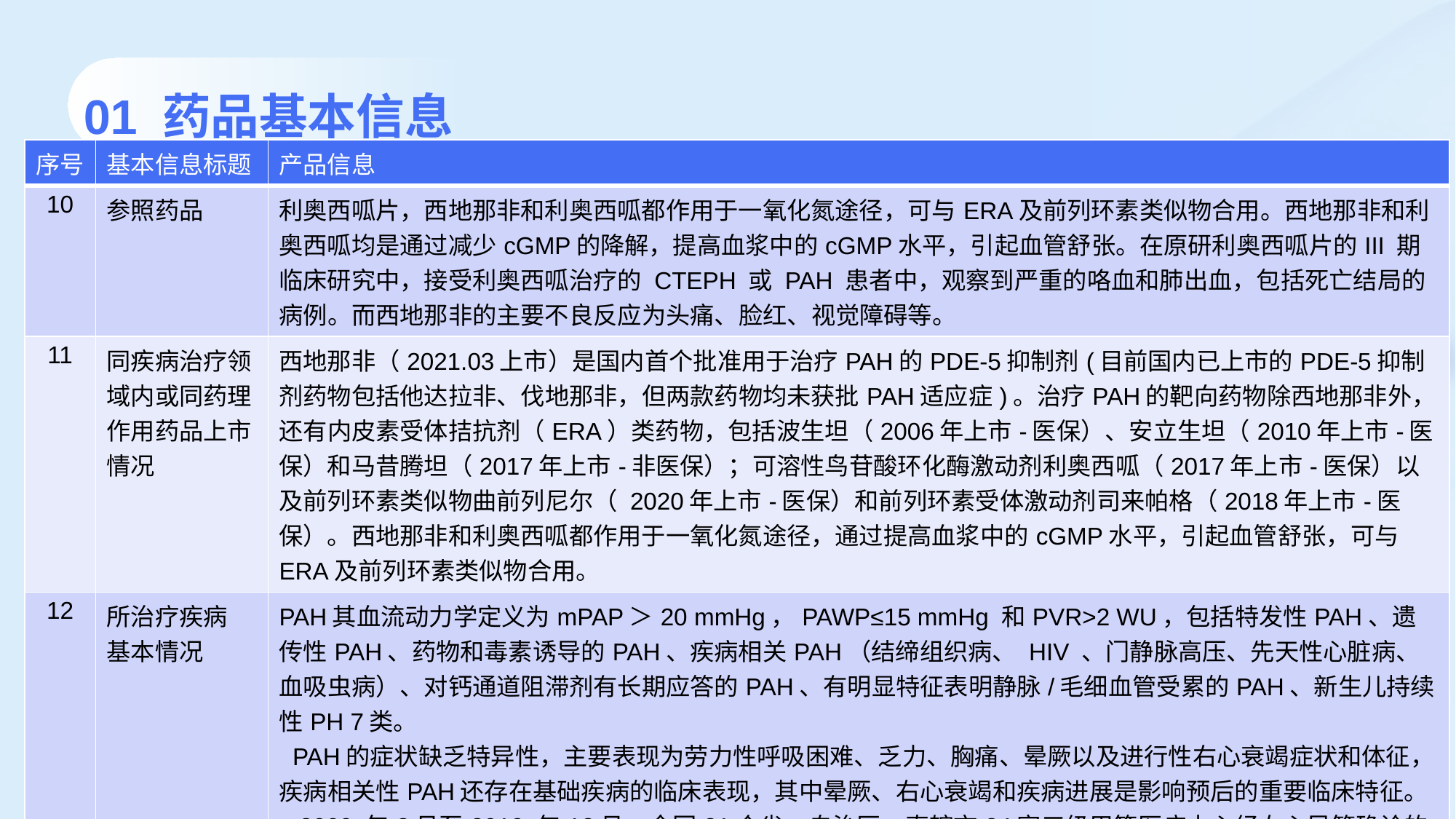

01 药品基本信息
| 序号 | 基本信息标题 | 产品信息 |
| --- | --- | --- |
| 10 | 参照药品 | 利奥西呱片，西地那非和利奥西呱都作用于一氧化氮途径，可与ERA及前列环素类似物合用。西地那非和利奥西呱均是通过减少cGMP的降解，提高血浆中的cGMP水平，引起血管舒张。在原研利奥西呱片的III 期临床研究中，接受利奥西呱治疗的 CTEPH 或 PAH 患者中，观察到严重的咯血和肺出血，包括死亡结局的病例。而西地那非的主要不良反应为头痛、脸红、视觉障碍等。 |
| 11 | 同疾病治疗领域内或同药理作用药品上市情况 | 西地那非（2021.03上市）是国内首个批准用于治疗PAH的PDE-5抑制剂(目前国内已上市的PDE-5抑制剂药物包括他达拉非、伐地那非，但两款药物均未获批PAH适应症)。治疗PAH的靶向药物除西地那非外，还有内皮素受体拮抗剂（ERA）类药物，包括波生坦（2006年上市-医保）、安立生坦（2010年上市-医保）和马昔腾坦（2017年上市-非医保）；可溶性鸟苷酸环化酶激动剂利奥西呱（2017年上市-医保）以及前列环素类似物曲前列尼尔（ 2020年上市-医保）和前列环素受体激动剂司来帕格（2018年上市-医保）。西地那非和利奥西呱都作用于一氧化氮途径，通过提高血浆中的cGMP水平，引起血管舒张，可与ERA及前列环素类似物合用。 |
| 12 | 所治疗疾病 基本情况 | PAH其血流动力学定义为mPAP＞20 mmHg，PAWP≤15 mmHg 和PVR>2 WU，包括特发性PAH、遗传性PAH、药物和毒素诱导的PAH、疾病相关PAH（结缔组织病、 HIV 、门静脉高压、先天性心脏病、血吸虫病）、对钙通道阻滞剂有长期应答的PAH、有明显特征表明静脉/毛细血管受累的PAH、新生儿持续性PH 7类。 PAH的症状缺乏特异性，主要表现为劳力性呼吸困难、乏力、胸痛、晕厥以及进行性右心衰竭症状和体征，疾病相关性PAH还存在基础疾病的临床表现，其中晕厥、右心衰竭和疾病进展是影响预后的重要临床特征。 2009 年8月至2019 年12月，全国31个省、自治区、直辖市34家三级甲等医疗中心经右心导管确诊的PAH患者共2031例，平均年龄为（35±12）岁，女性占76.2%，45.2%为先心病相关性肺动脉高压（PAH-CHD）。其他PAH类型包括特发性肺动脉高压（IPAH）（38.8%）、结缔组织病相关性肺动脉高压（PAH-CTD）（13.1%）及其他亚类PAH（3.0%）。 |